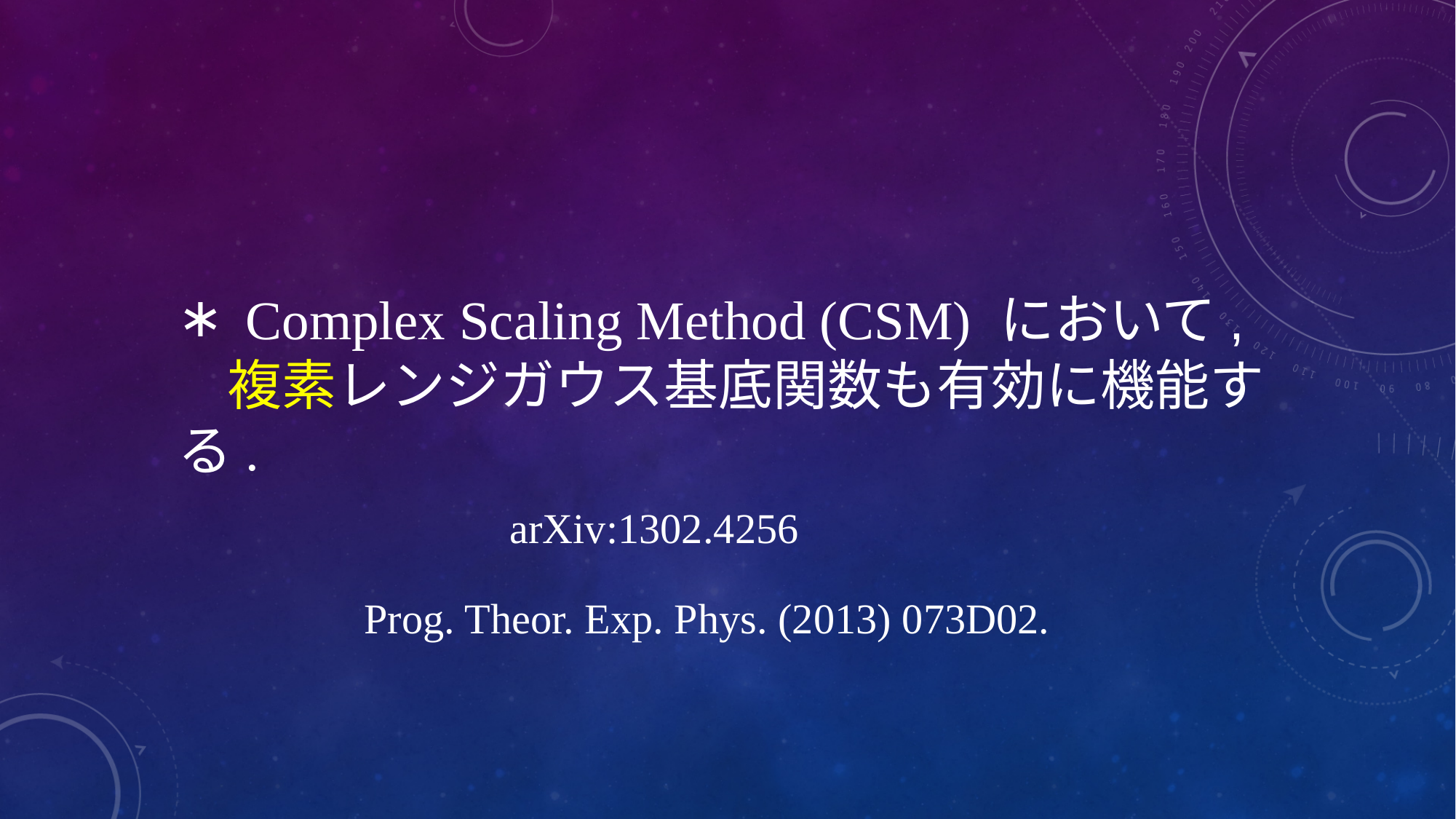

Complex Scaling Method (CSM) において,
   複素レンジガウス基底関数も有効に機能する.
arXiv:1302.4256
Prog. Theor. Exp. Phys. (2013) 073D02.